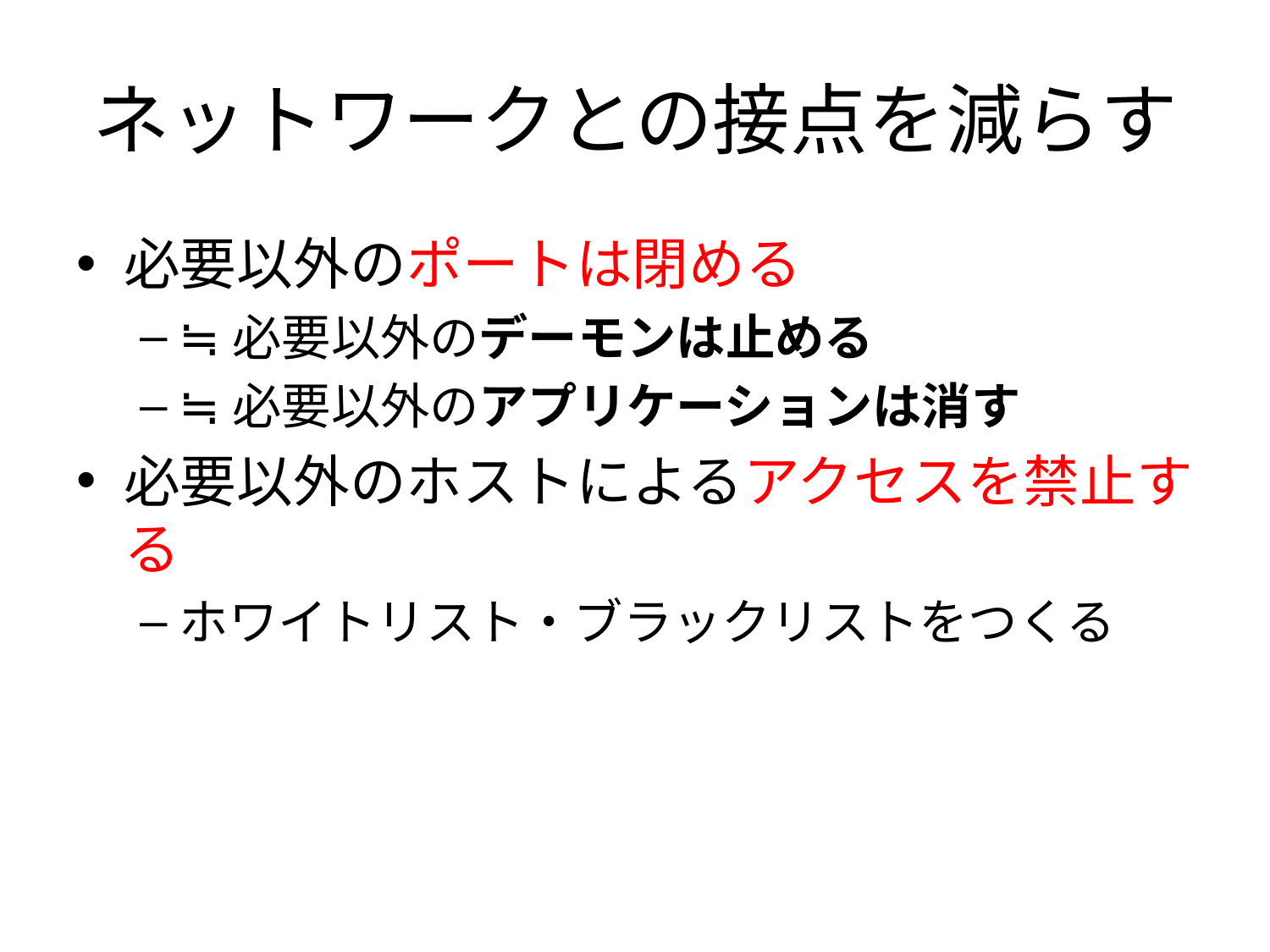

# ネットワークとの接点を減らす
必要以外のポートは閉める
≒必要以外のデーモンは止める
≒必要以外のアプリケーションは消す
必要以外のホストによるアクセスを禁止する
ホワイトリスト・ブラックリストをつくる